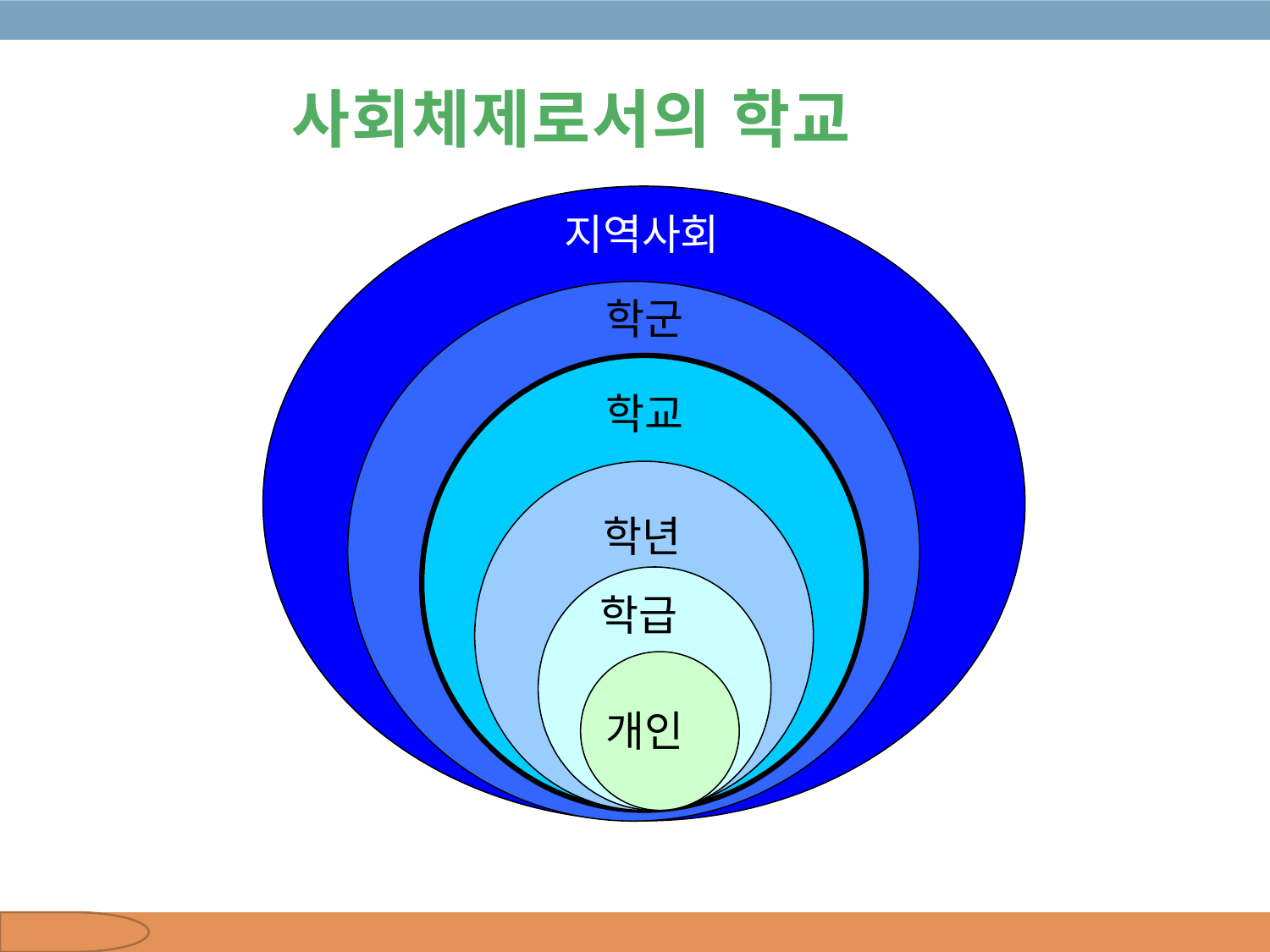

사회체제로서의 학교

지역사회

학군

학교

학년

학급

개인